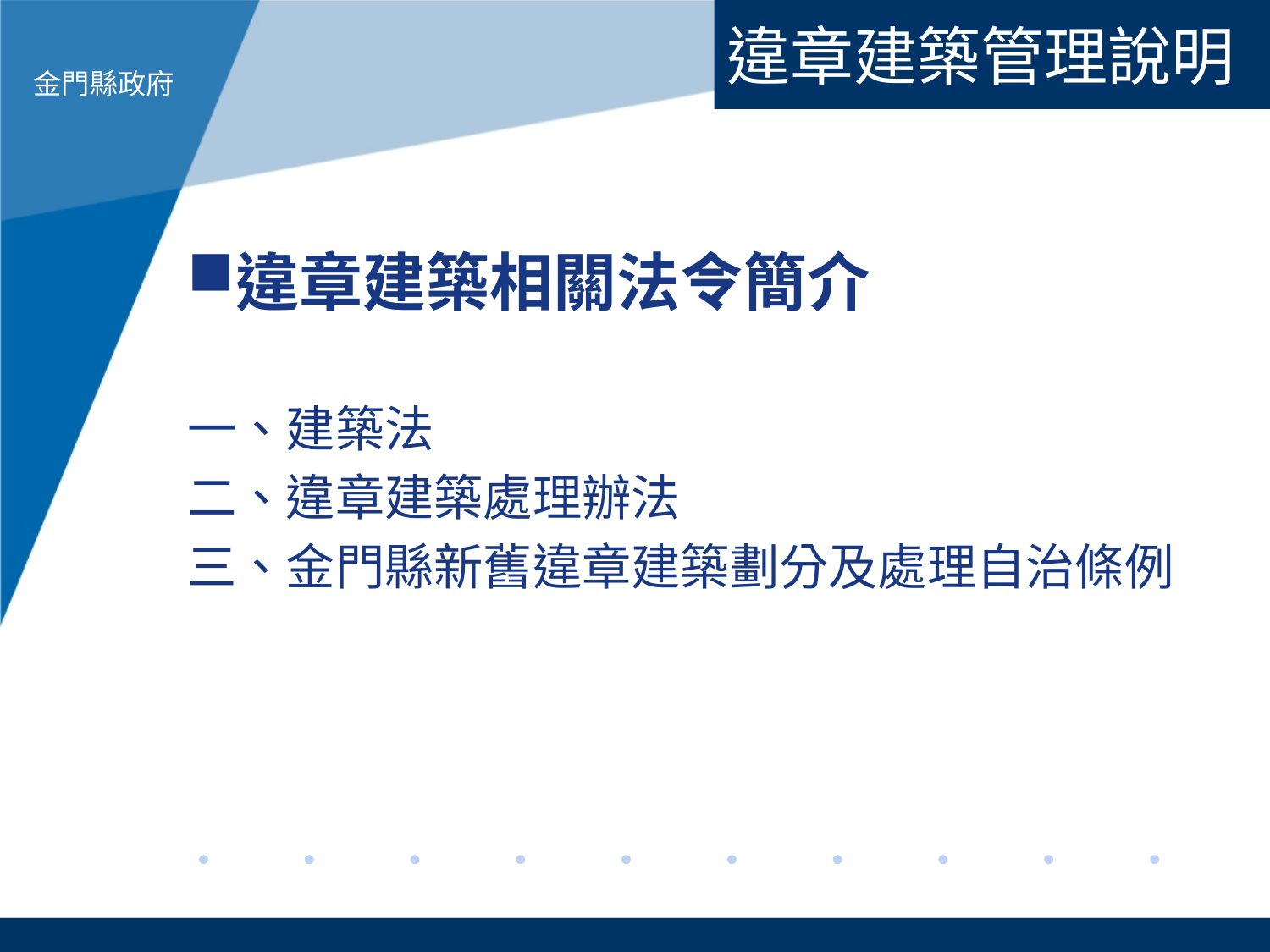

違章建築管理說明
違章建築相關法令簡介

一、建築法
二、違章建築處理辦法
三、金門縣新舊違章建築劃分及處理自治條例